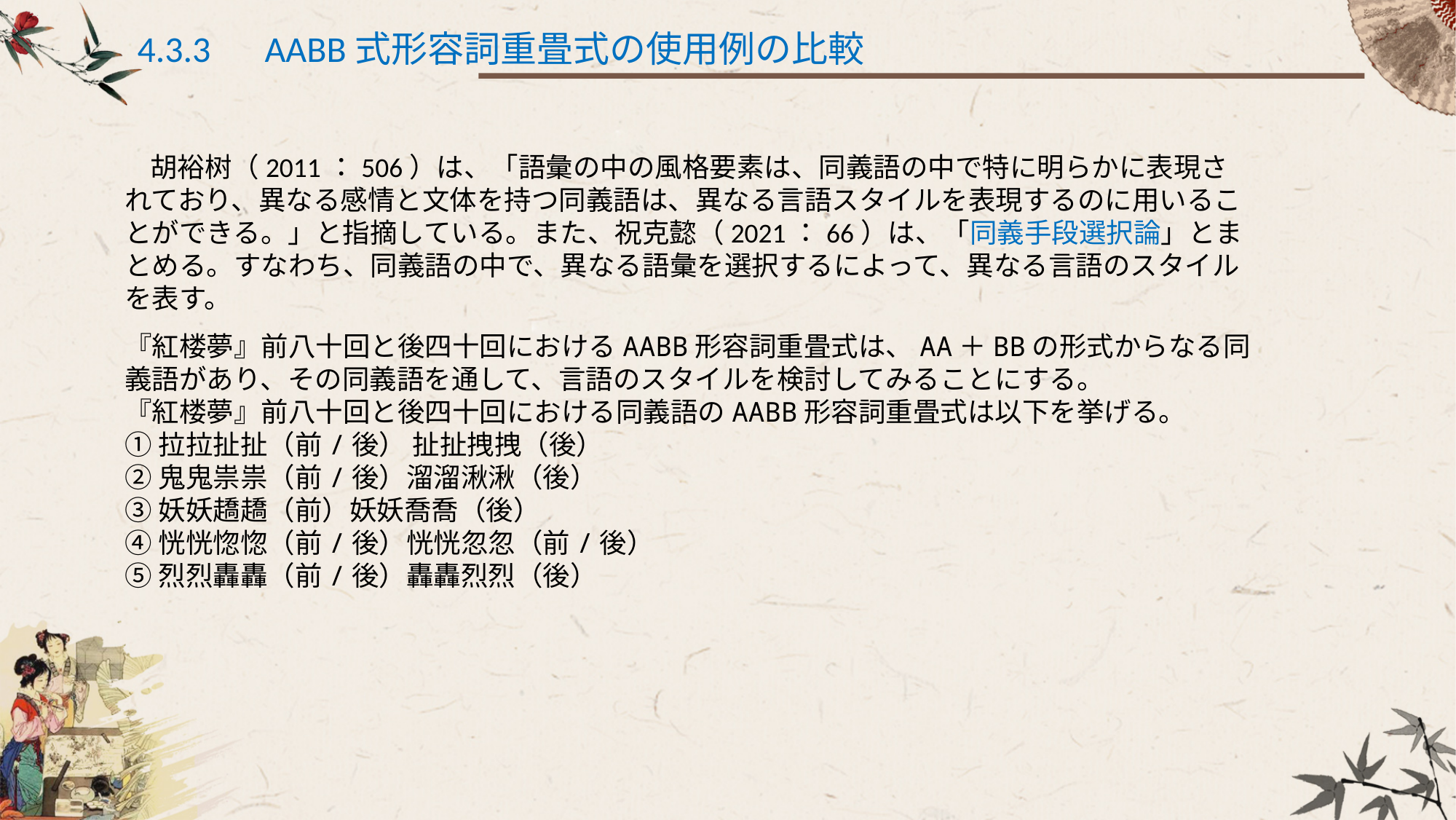

4.3.3　AABB式形容詞重畳式の使用例の比較

   胡裕树（2011：506）は、「語彙の中の風格要素は、同義語の中で特に明らかに表現されており、異なる感情と文体を持つ同義語は、異なる言語スタイルを表現するのに用いることができる。」と指摘している。また、祝克懿（2021：66）は、「同義手段選択論」とまとめる。すなわち、同義語の中で、異なる語彙を選択するによって、異なる言語のスタイルを表す。
『紅楼夢』前八十回と後四十回におけるAABB形容詞重畳式は、AA＋BBの形式からなる同義語があり、その同義語を通して、言語のスタイルを検討してみることにする。
『紅楼夢』前八十回と後四十回における同義語のAABB形容詞重畳式は以下を挙げる。
①拉拉扯扯（前/後） 扯扯拽拽（後）
②鬼鬼祟祟（前/後）溜溜湫湫（後）
③妖妖趫趫（前）妖妖喬喬（後）
④恍恍惚惚（前/後）恍恍忽忽（前/後）
⑤烈烈轟轟（前/後）轟轟烈烈（後）